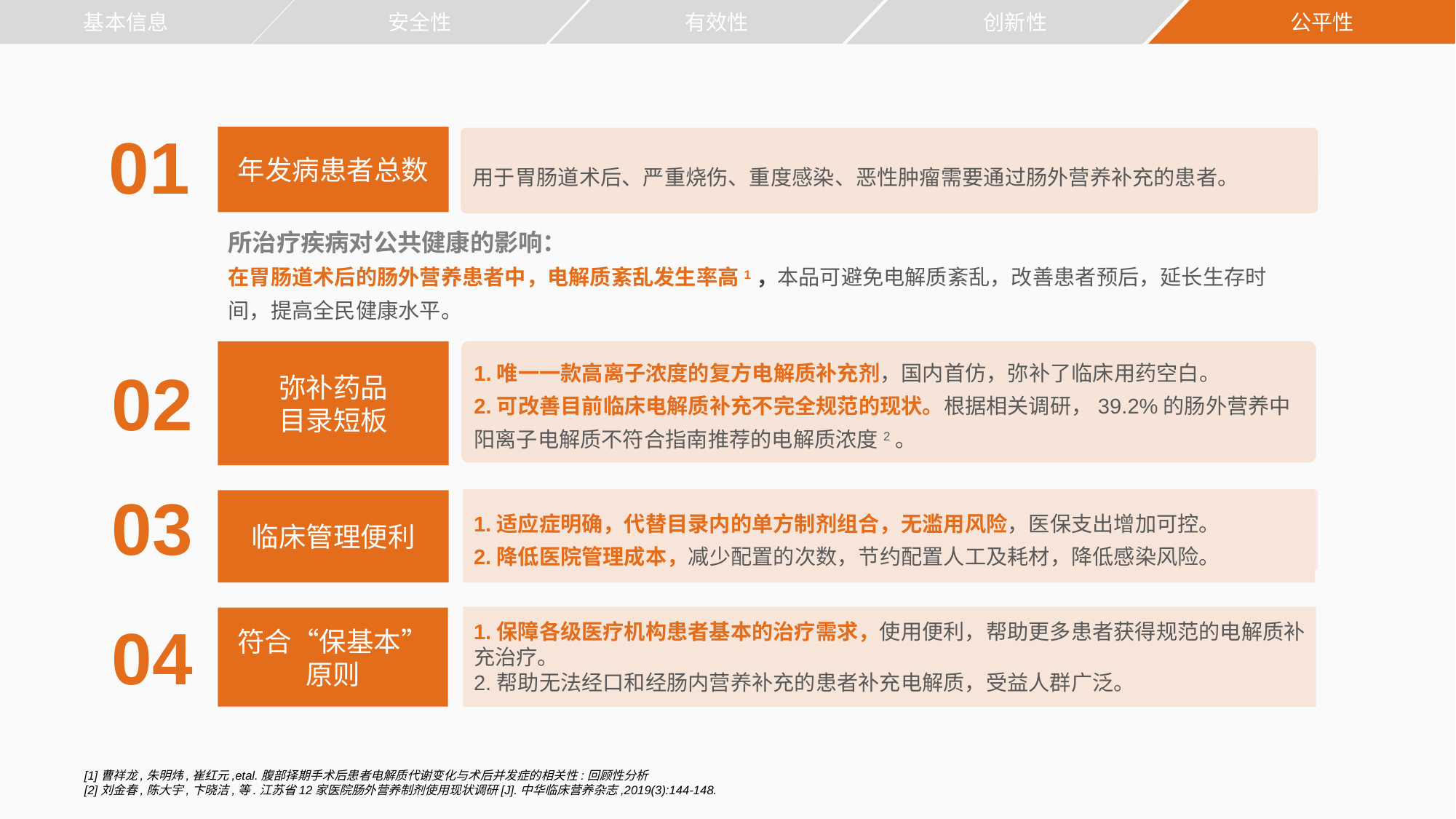

有效性
公平性
基本信息
安全性
创新性
01

年发病患者总数
用于胃肠道术后、严重烧伤、重度感染、恶性肿瘤需要通过肠外营养补充的患者。
所治疗疾病对公共健康的影响：
在胃肠道术后的肠外营养患者中，电解质紊乱发生率高1，本品可避免电解质紊乱，改善患者预后，延长生存时间，提高全民健康水平。

1.唯一一款高离子浓度的复方电解质补充剂，国内首仿，弥补了临床用药空白。
2.可改善目前临床电解质补充不完全规范的现状。根据相关调研，39.2%的肠外营养中阳离子电解质不符合指南推荐的电解质浓度2。
弥补药品
目录短板
02
03
1.适应症明确，代替目录内的单方制剂组合，无滥用风险，医保支出增加可控。
2.降低医院管理成本，减少配置的次数，节约配置人工及耗材，降低感染风险。

临床管理便利
04
1.保障各级医疗机构患者基本的治疗需求，使用便利，帮助更多患者获得规范的电解质补充治疗。
2.帮助无法经口和经肠内营养补充的患者补充电解质，受益人群广泛。
符合“保基本”原则
[1]曹祥龙,朱明炜,崔红元,etal.腹部择期⼿术后患者电解质代谢变化与术后并发症的相关性:回顾性分析
[2]刘金春,陈大宇,卞晓洁,等.江苏省12家医院肠外营养制剂使用现状调研[J].中华临床营养杂志,2019(3):144-148.